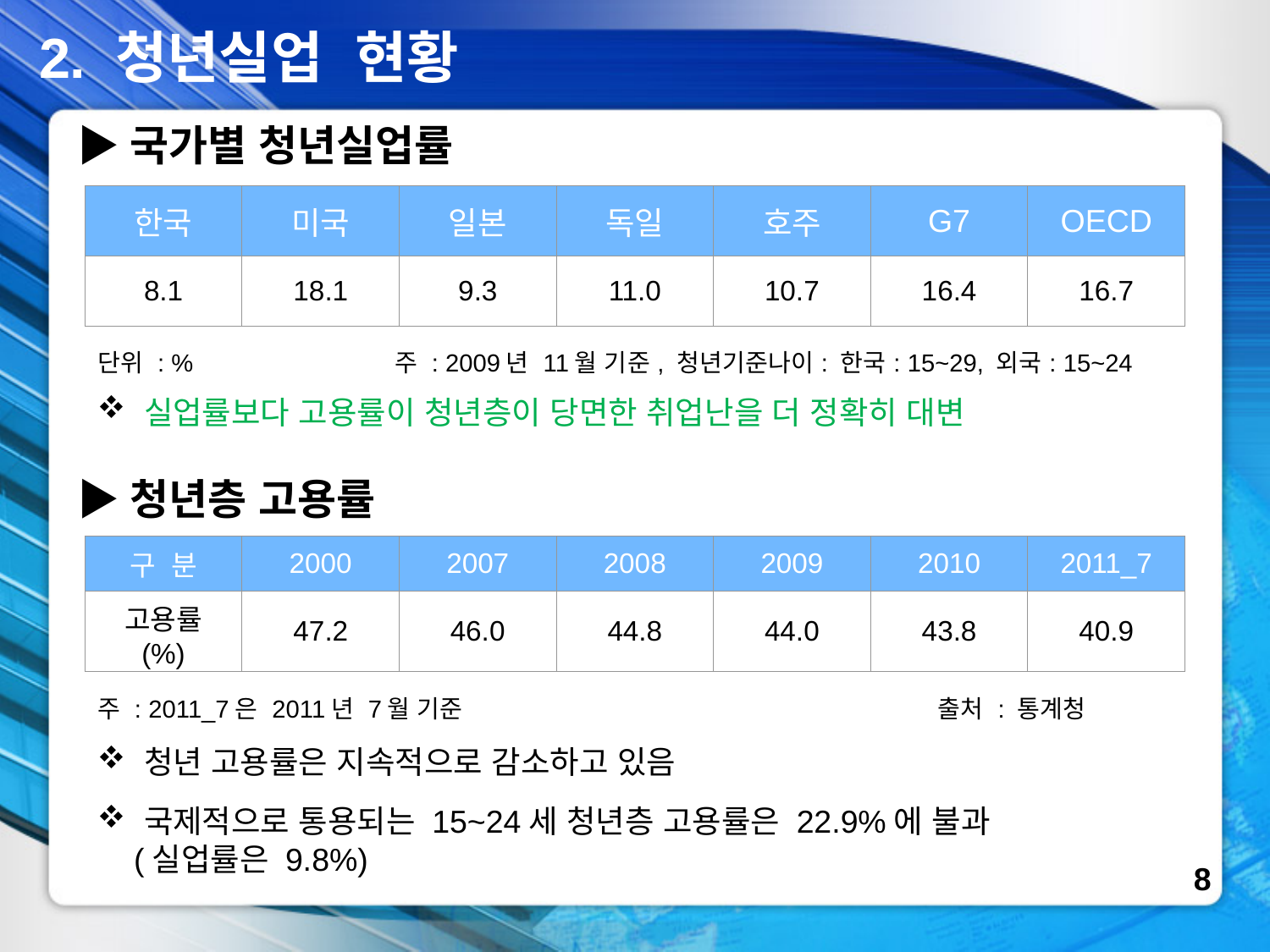

2. 청년실업  현황
▶국가별 청년실업률
| 한국 | 미국 | 일본 | 독일 | 호주 | G7 | OECD |
| --- | --- | --- | --- | --- | --- | --- |
| 8.1 | 18.1 | 9.3 | 11.0 | 10.7 | 16.4 | 16.7 |
| 단위 : % 주 : 2009년 11월 기준, 청년기준나이: 한국: 15~29, 외국: 15~24 |  |  |  |  |  |  |
 실업률보다 고용률이 청년층이 당면한 취업난을 더 정확히 대변
▶청년층 고용률
| 구 분 | 2000 | 2007 | 2008 | 2009 | 2010 | 2011\_7 |
| --- | --- | --- | --- | --- | --- | --- |
| 고용률 (%) | 47.2 | 46.0 | 44.8 | 44.0 | 43.8 | 40.9 |
| 주 : 2011\_7은 2011년 7월 기준 출처 : 통계청 |  |  |  |  |  |  |
 청년 고용률은 지속적으로 감소하고 있음

 국제적으로 통용되는 15~24세 청년층 고용률은 22.9%에 불과
(실업률은 9.8%)
8